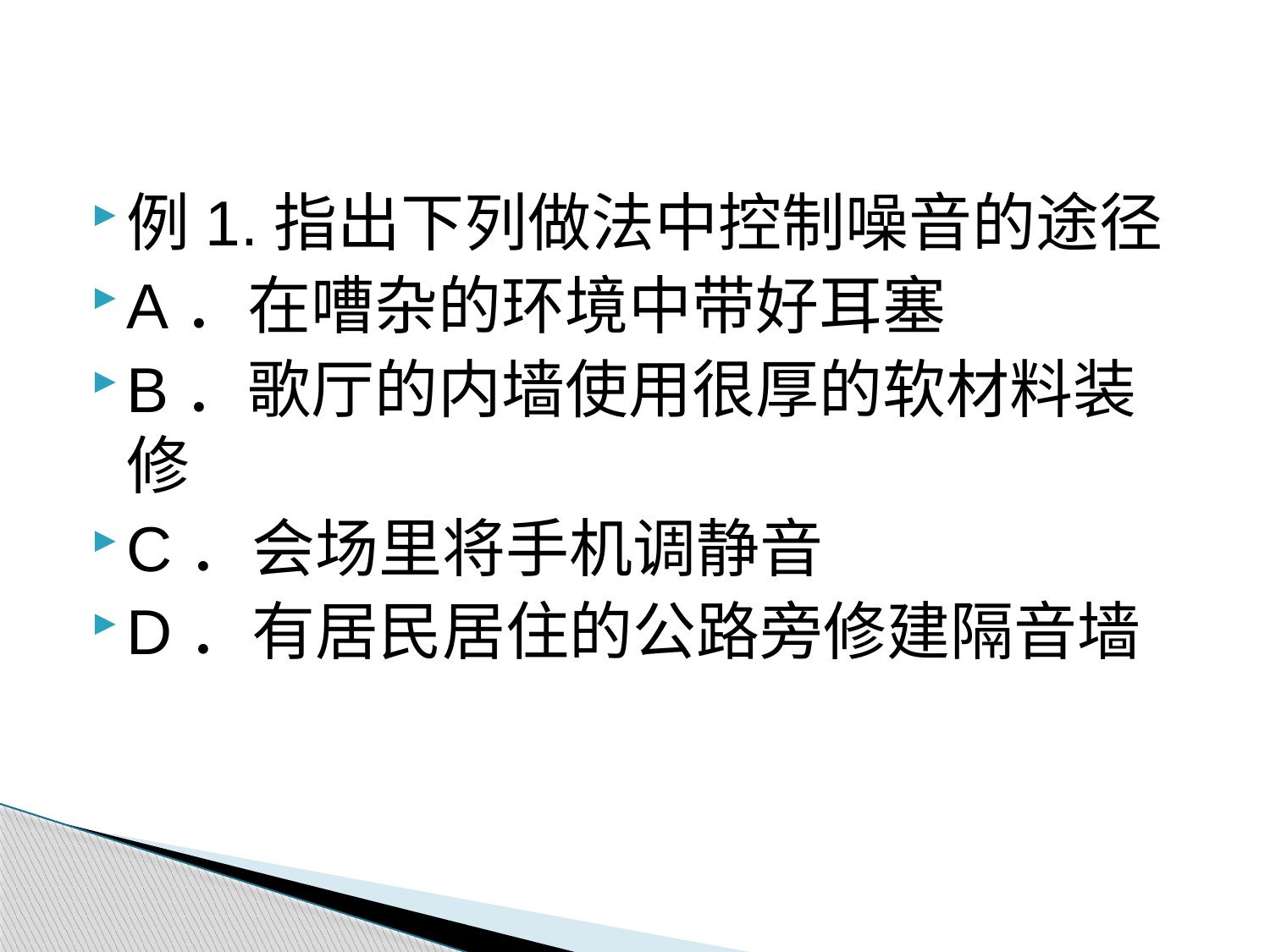

例1.指出下列做法中控制噪音的途径
A．在嘈杂的环境中带好耳塞
B．歌厅的内墙使用很厚的软材料装修
C．会场里将手机调静音
D．有居民居住的公路旁修建隔音墙